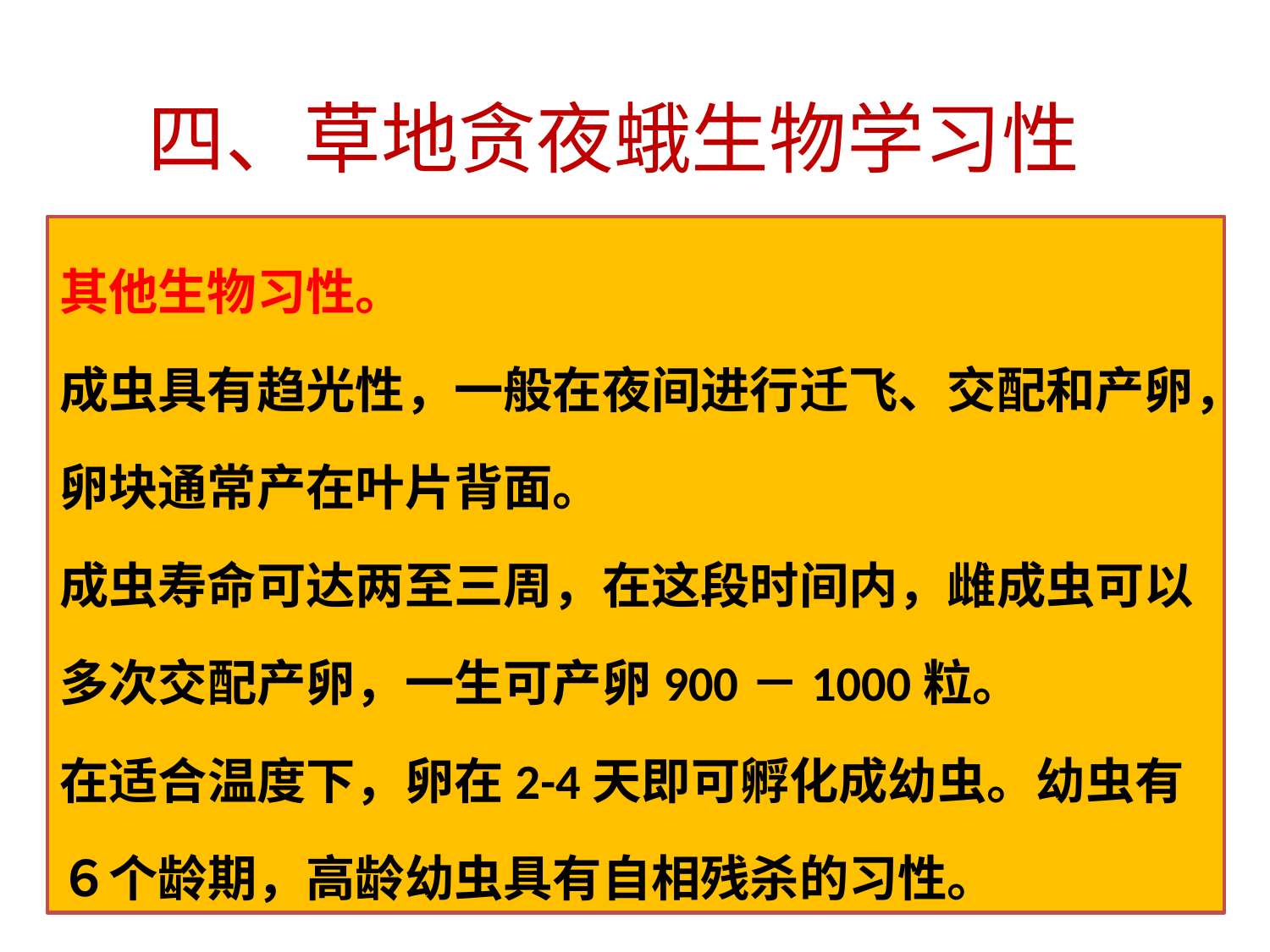

# 四、草地贪夜蛾生物学习性
其他生物习性。
成虫具有趋光性，一般在夜间进行迁飞、交配和产卵，卵块通常产在叶片背面。
成虫寿命可达两至三周，在这段时间内，雌成虫可以多次交配产卵，一生可产卵900－1000粒。
在适合温度下，卵在2-4天即可孵化成幼虫。幼虫有６个龄期，高龄幼虫具有自相残杀的习性。